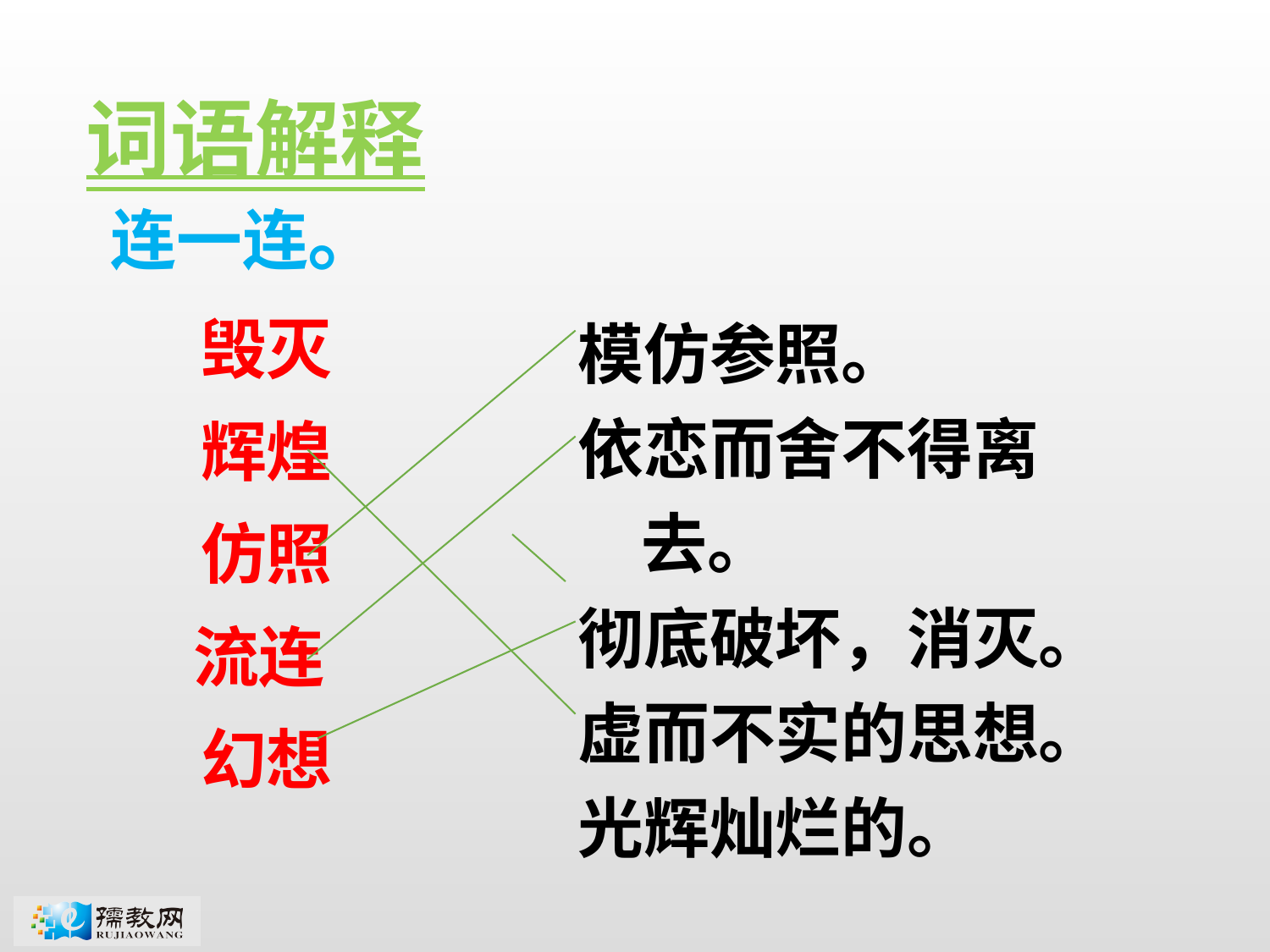

词语解释

连一连。
毁灭
辉煌
仿照
流连
幻想
模仿参照。
依恋而舍不得离去。
彻底破坏，消灭。
虚而不实的思想。
光辉灿烂的。